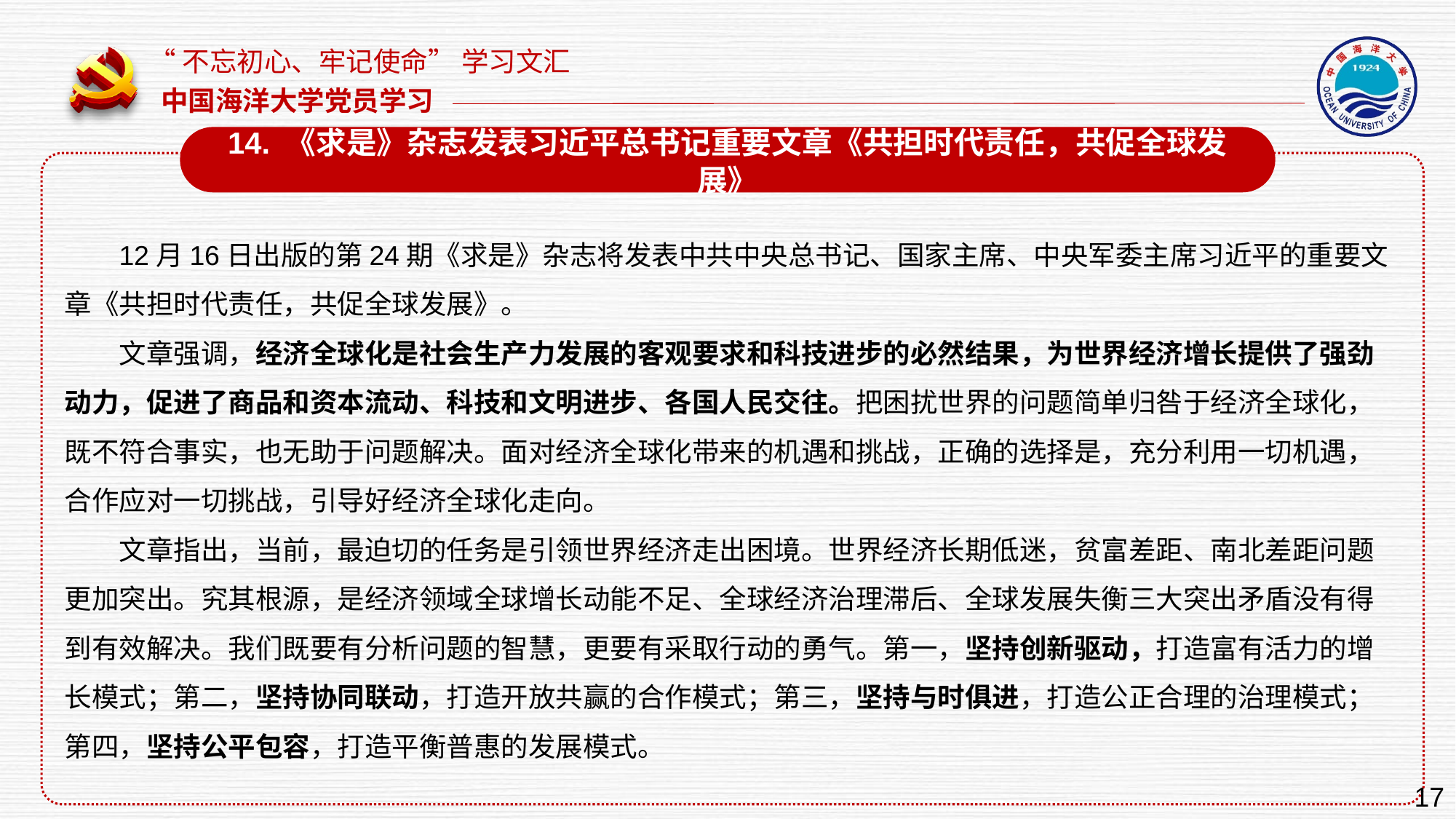

14. 《求是》杂志发表习近平总书记重要文章《共担时代责任，共促全球发展》

12月16日出版的第24期《求是》杂志将发表中共中央总书记、国家主席、中央军委主席习近平的重要文章《共担时代责任，共促全球发展》。
文章强调，经济全球化是社会生产力发展的客观要求和科技进步的必然结果，为世界经济增长提供了强劲动力，促进了商品和资本流动、科技和文明进步、各国人民交往。把困扰世界的问题简单归咎于经济全球化，既不符合事实，也无助于问题解决。面对经济全球化带来的机遇和挑战，正确的选择是，充分利用一切机遇，合作应对一切挑战，引导好经济全球化走向。
文章指出，当前，最迫切的任务是引领世界经济走出困境。世界经济长期低迷，贫富差距、南北差距问题更加突出。究其根源，是经济领域全球增长动能不足、全球经济治理滞后、全球发展失衡三大突出矛盾没有得到有效解决。我们既要有分析问题的智慧，更要有采取行动的勇气。第一，坚持创新驱动，打造富有活力的增长模式；第二，坚持协同联动，打造开放共赢的合作模式；第三，坚持与时俱进，打造公正合理的治理模式；第四，坚持公平包容，打造平衡普惠的发展模式。

17